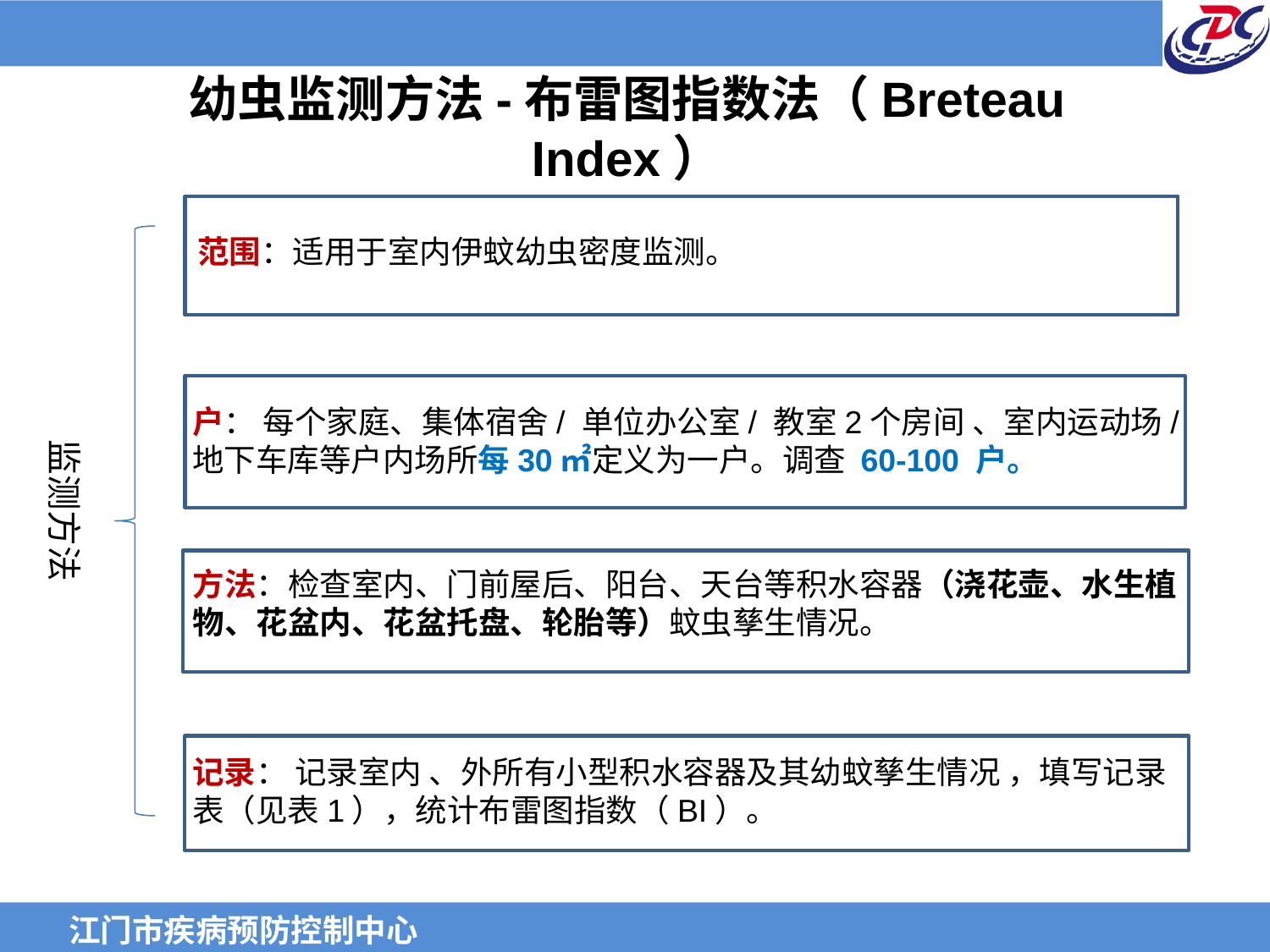

# 幼虫监测方法-布雷图指数法（Breteau Index）

范围：适用于室内伊蚊幼虫密度监测。

监测方法

户： 每个家庭、集体宿舍/ 单位办公室/ 教室2个房间 、室内运动场/ 地下车库等户内场所每30㎡定义为一户。调查 60-100 户。

方法：检查室内、门前屋后、阳台、天台等积水容器（浇花壶、水生植物、花盆内、花盆托盘、轮胎等）蚊虫孳生情况。

记录： 记录室内 、外所有小型积水容器及其幼蚊孳生情况 ，填写记录表（见表1），统计布雷图指数（BI）。